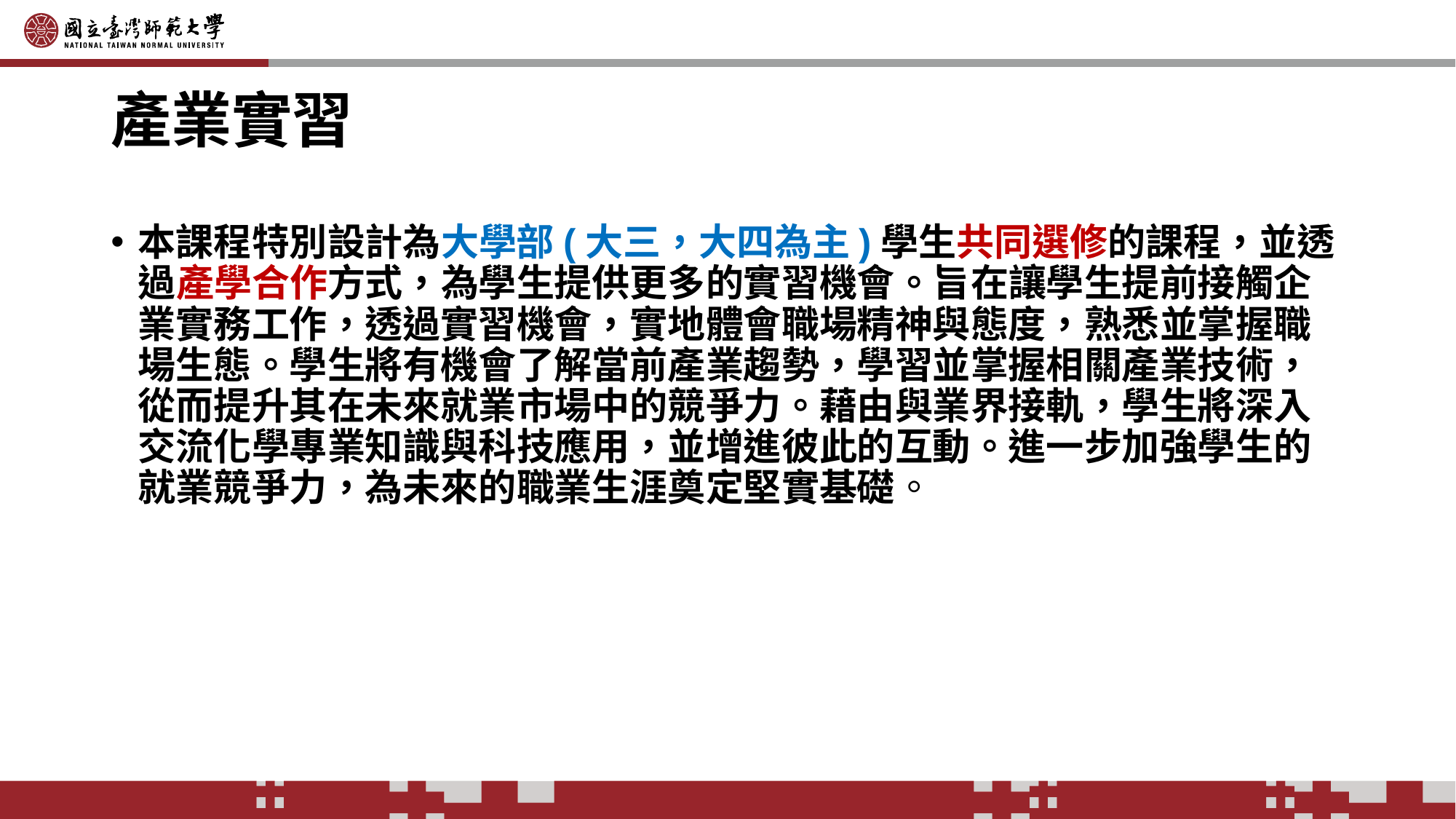

# 產業實習
本課程特別設計為大學部(大三，大四為主)學生共同選修的課程，並透過產學合作方式，為學生提供更多的實習機會。旨在讓學生提前接觸企業實務工作，透過實習機會，實地體會職場精神與態度，熟悉並掌握職場生態。學生將有機會了解當前產業趨勢，學習並掌握相關產業技術，從而提升其在未來就業市場中的競爭力。藉由與業界接軌，學生將深入交流化學專業知識與科技應用，並增進彼此的互動。進一步加強學生的就業競爭力，為未來的職業生涯奠定堅實基礎。